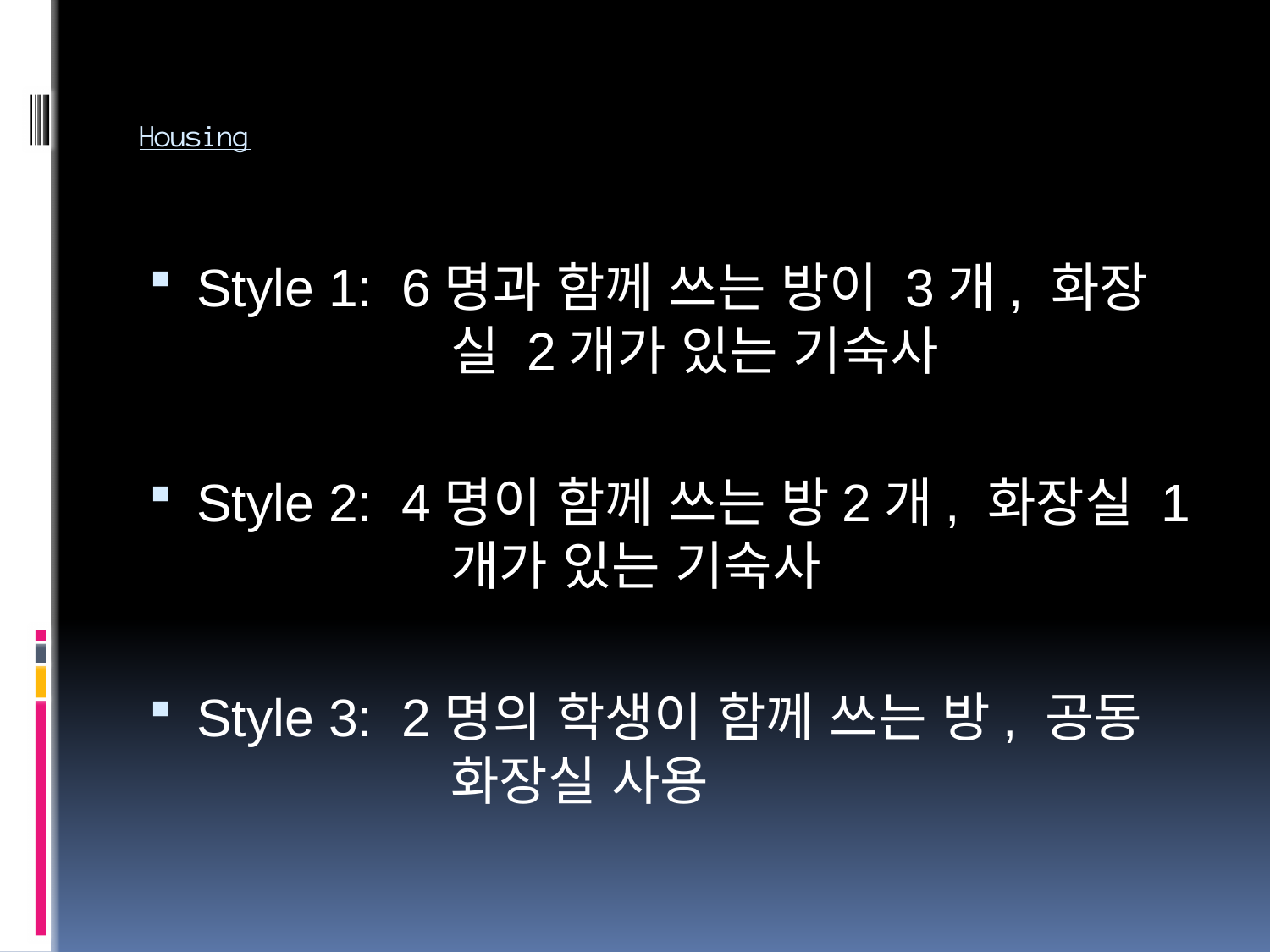

# Housing
Style 1:  6명과 함께 쓰는 방이 3개, 화장       		실 2개가 있는 기숙사

Style 2:  4명이 함께 쓰는 방2개, 화장실 1		개가 있는 기숙사

Style 3:  2명의 학생이 함께 쓰는 방, 공동		화장실 사용